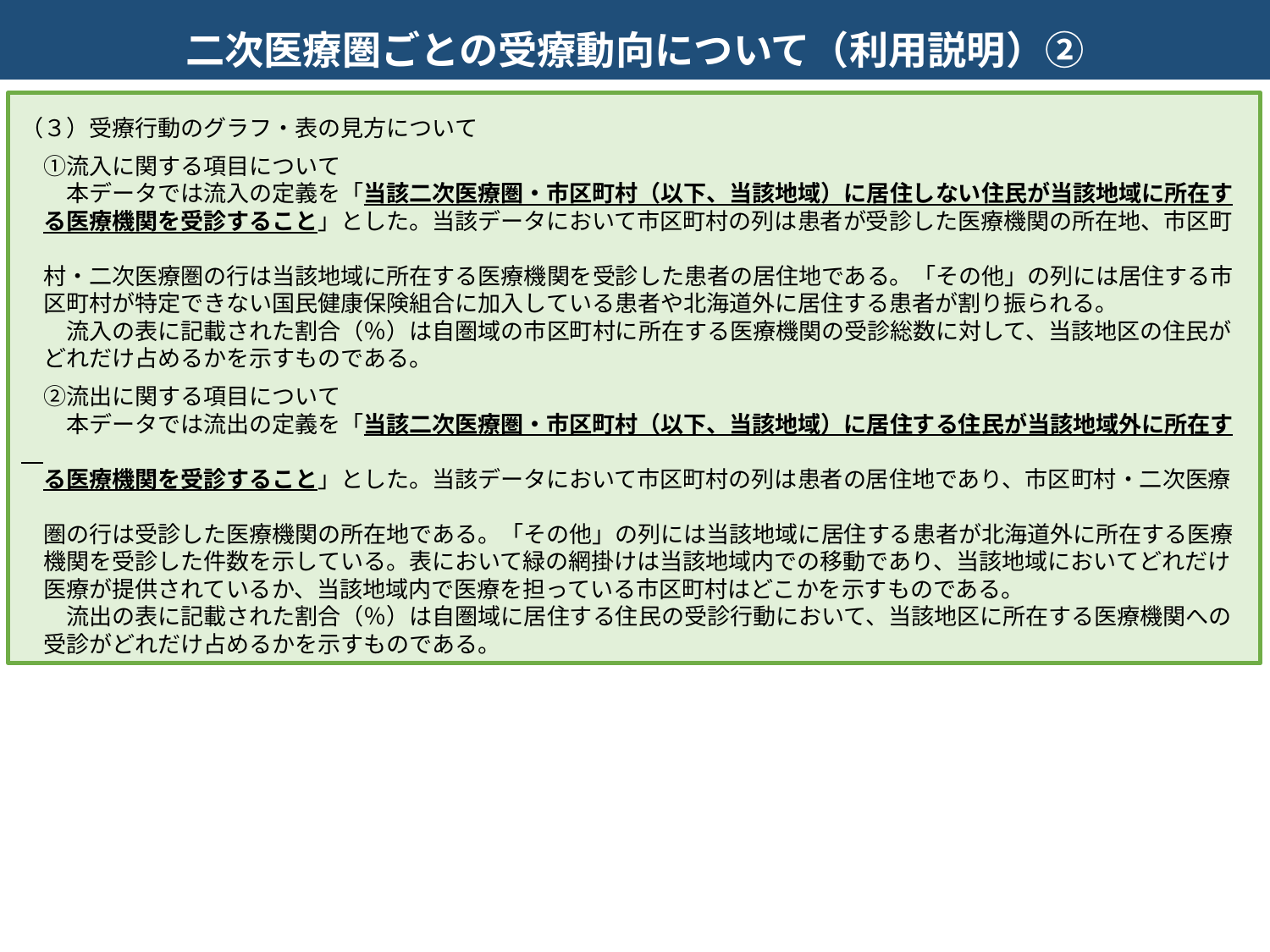

二次医療圏ごとの受療動向について（利用説明）②

（３）受療行動のグラフ・表の見方について

　①流入に関する項目について
　　本データでは流入の定義を「当該二次医療圏・市区町村（以下、当該地域）に居住しない住民が当該地域に所在す
　る医療機関を受診すること」とした。当該データにおいて市区町村の列は患者が受診した医療機関の所在地、市区町
　村・二次医療圏の行は当該地域に所在する医療機関を受診した患者の居住地である。「その他」の列には居住する市
　区町村が特定できない国民健康保険組合に加入している患者や北海道外に居住する患者が割り振られる。
　　流入の表に記載された割合（％）は自圏域の市区町村に所在する医療機関の受診総数に対して、当該地区の住民が
　どれだけ占めるかを示すものである。

　②流出に関する項目について
　　本データでは流出の定義を「当該二次医療圏・市区町村（以下、当該地域）に居住する住民が当該地域外に所在す
　る医療機関を受診すること」とした。当該データにおいて市区町村の列は患者の居住地であり、市区町村・二次医療
　圏の行は受診した医療機関の所在地である。「その他」の列には当該地域に居住する患者が北海道外に所在する医療
　機関を受診した件数を示している。表において緑の網掛けは当該地域内での移動であり、当該地域においてどれだけ
　医療が提供されているか、当該地域内で医療を担っている市区町村はどこかを示すものである。
　　流出の表に記載された割合（％）は自圏域に居住する住民の受診行動において、当該地区に所在する医療機関への
　受診がどれだけ占めるかを示すものである。